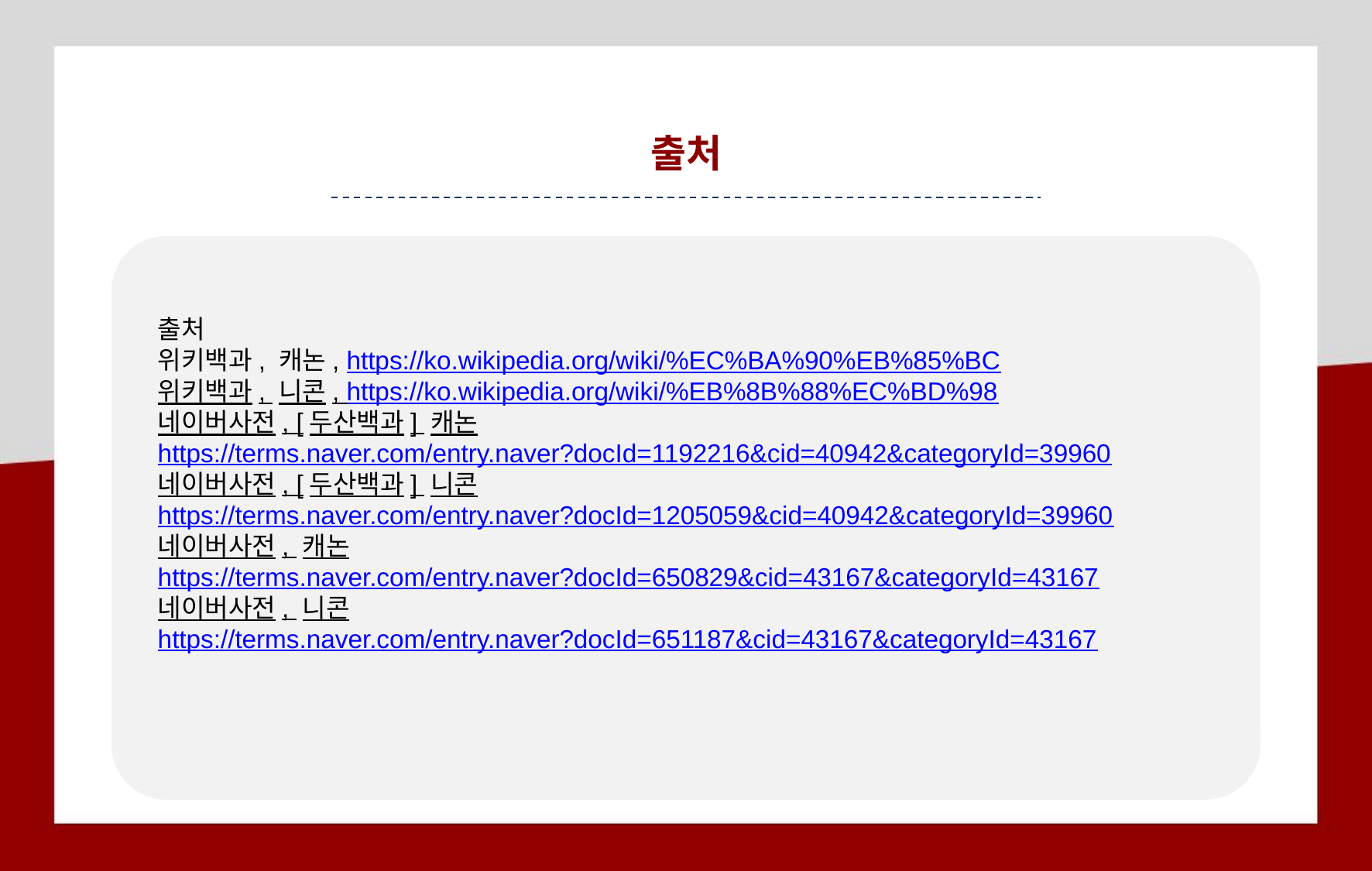

출처

출처
위키백과, 캐논, https://ko.wikipedia.org/wiki/%EC%BA%90%EB%85%BC
위키백과, 니콘, https://ko.wikipedia.org/wiki/%EB%8B%88%EC%BD%98
네이버사전, [두산백과] 캐논
https://terms.naver.com/entry.naver?docId=1192216&cid=40942&categoryId=39960
네이버사전, [두산백과] 니콘
https://terms.naver.com/entry.naver?docId=1205059&cid=40942&categoryId=39960
네이버사전, 캐논
https://terms.naver.com/entry.naver?docId=650829&cid=43167&categoryId=43167
네이버사전, 니콘
https://terms.naver.com/entry.naver?docId=651187&cid=43167&categoryId=43167